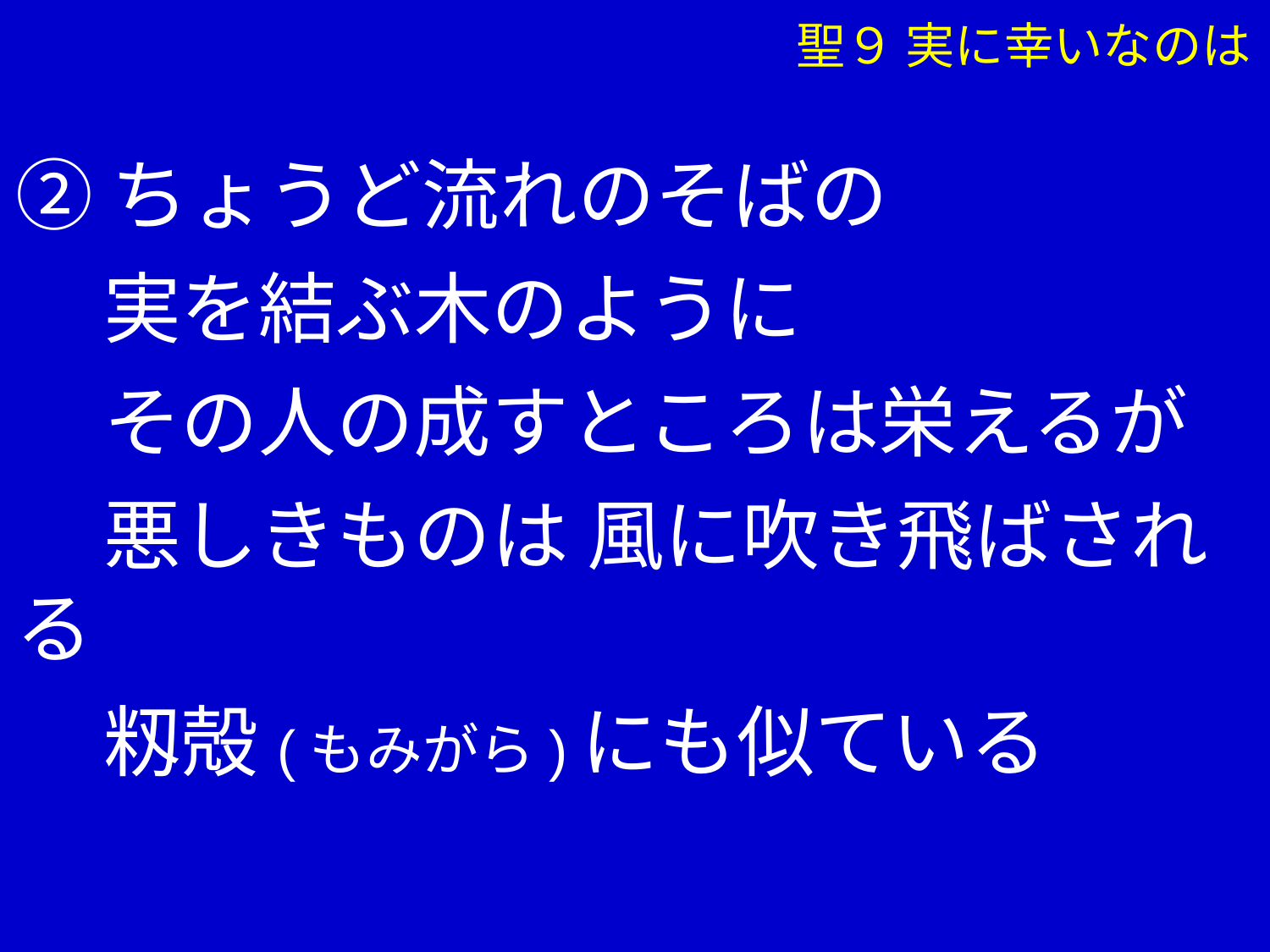

②ちょうど流れのそばの
    実を結ぶ木のように
    その人の成すところは栄えるが
    悪しきものは 風に吹き飛ばされる
    籾殻(もみがら)にも似ている
　　　　　聖９ 実に幸いなのは